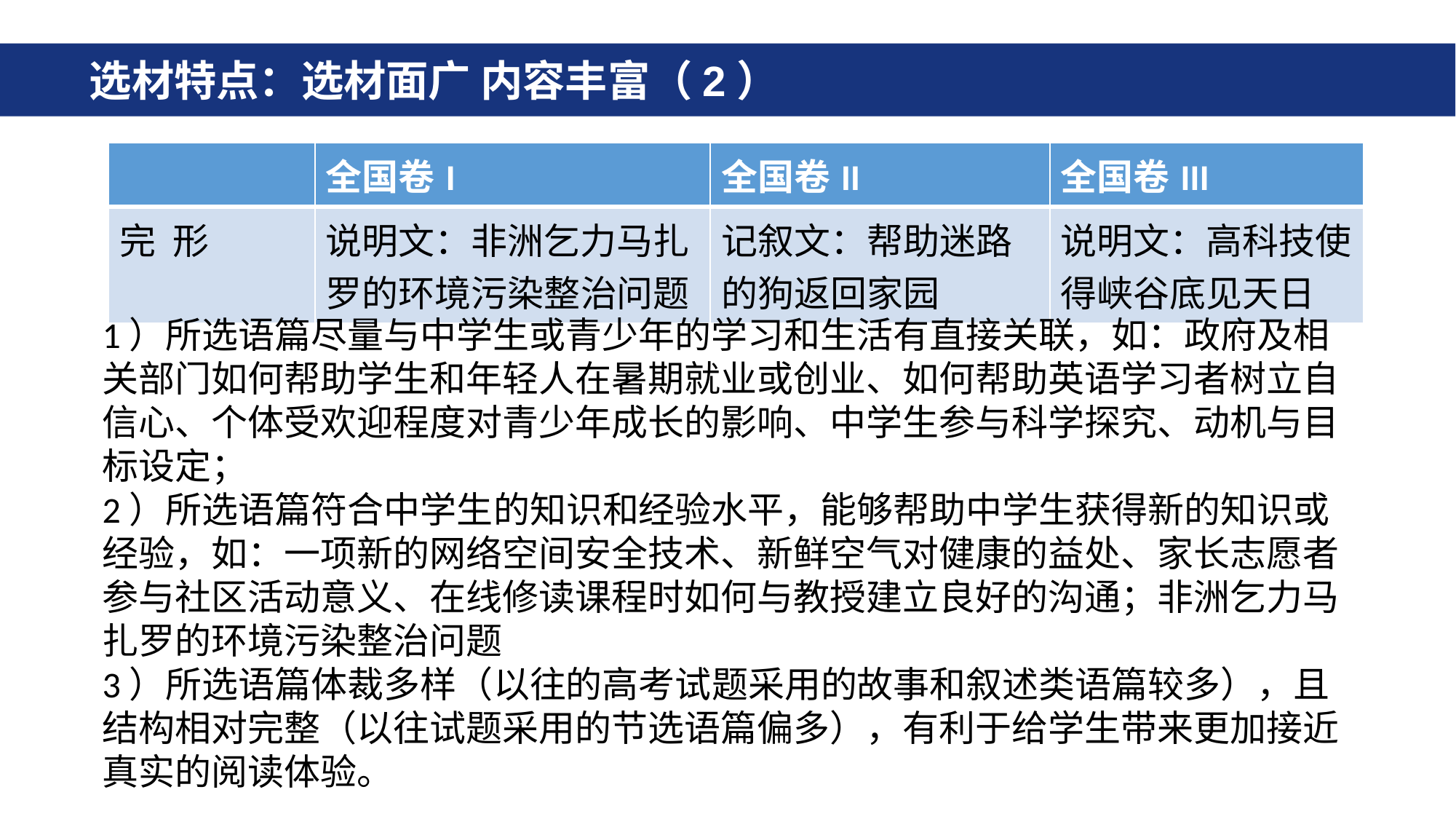

# 选材特点：选材面广 内容丰富（2）
|  | 全国卷I | 全国卷II | 全国卷III |
| --- | --- | --- | --- |
| 完 形 | 说明文：非洲乞力马扎罗的环境污染整治问题 | 记叙文：帮助迷路的狗返回家园 | 说明文：高科技使得峡谷底见天日 |
1）所选语篇尽量与中学生或青少年的学习和生活有直接关联，如：政府及相关部门如何帮助学生和年轻人在暑期就业或创业、如何帮助英语学习者树立自信心、个体受欢迎程度对青少年成长的影响、中学生参与科学探究、动机与目标设定；
2）所选语篇符合中学生的知识和经验水平，能够帮助中学生获得新的知识或经验，如：一项新的网络空间安全技术、新鲜空气对健康的益处、家长志愿者参与社区活动意义、在线修读课程时如何与教授建立良好的沟通；非洲乞力马扎罗的环境污染整治问题
3）所选语篇体裁多样（以往的高考试题采用的故事和叙述类语篇较多），且结构相对完整（以往试题采用的节选语篇偏多），有利于给学生带来更加接近真实的阅读体验。